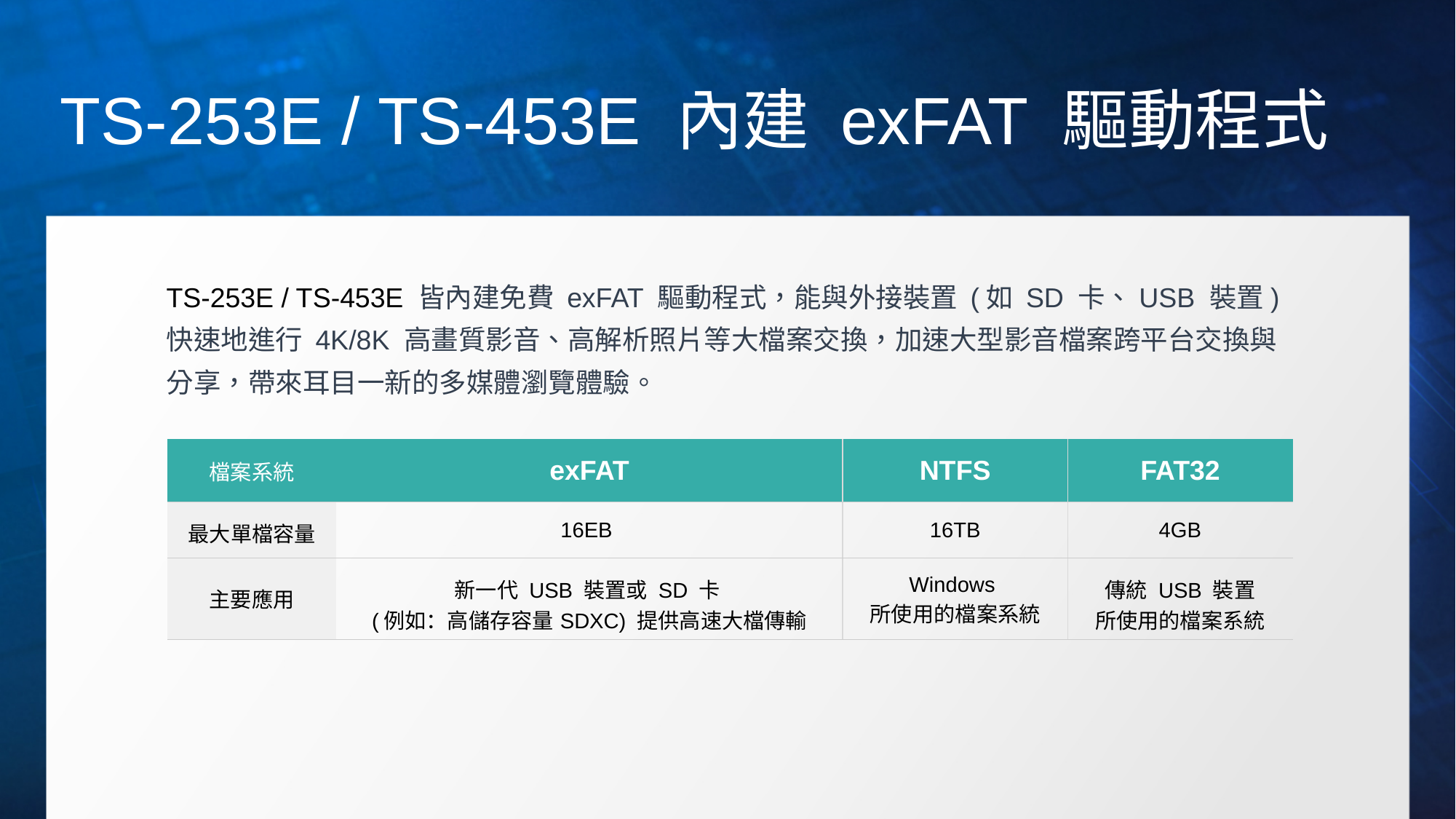

# TS-253E / TS-453E 內建 exFAT 驅動程式

TS-253E / TS-453E 皆內建免費 exFAT 驅動程式，能與外接裝置 (如 SD 卡、USB 裝置) 快速地進行 4K/8K 高畫質影音、高解析照片等大檔案交換，加速大型影音檔案跨平台交換與分享，帶來耳目一新的多媒體瀏覽體驗。
| 檔案系統 | exFAT | NTFS | FAT32 |
| --- | --- | --- | --- |
| 最大單檔容量 | 16EB | 16TB | 4GB |
| 主要應用 | 新一代 USB 裝置或 SD 卡 (例如：高儲存容量SDXC) 提供高速大檔傳輸 | Windows  所使用的檔案系統 | 傳統 USB 裝置 所使用的檔案系統 |